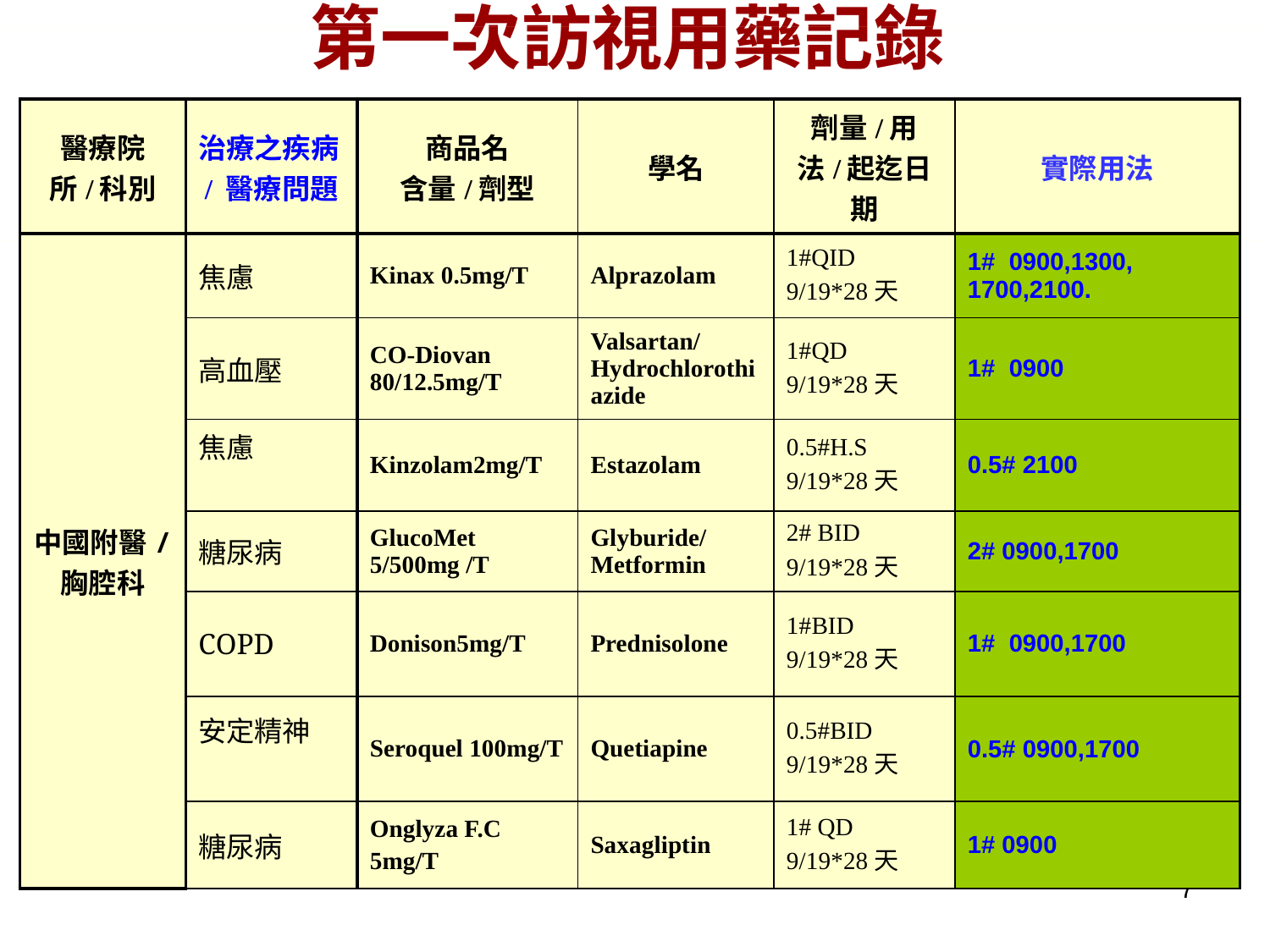

第一次訪視用藥記錄

| 醫療院所/科別 | 治療之疾病/ 醫療問題 | 商品名 含量/劑型 | 學名 | 劑量/用法/起迄日期 | 實際用法 |
| --- | --- | --- | --- | --- | --- |
| 中國附醫/ 胸腔科 | 焦慮 | Kinax 0.5mg/T | Alprazolam | 1#QID 9/19\*28天 | 1# 0900,1300, 1700,2100. |
|  | 高血壓 | CO-Diovan 80/12.5mg/T | Valsartan/Hydrochlorothiazide | 1#QD 9/19\*28天 | 1# 0900 |
|  | 焦慮 | Kinzolam2mg/T | Estazolam | 0.5#H.S 9/19\*28天 | 0.5# 2100 |
|  | 糖尿病 | GlucoMet 5/500mg /T | Glyburide/ Metformin | 2# BID 9/19\*28天 | 2# 0900,1700 |
|  | COPD | Donison5mg/T | Prednisolone | 1#BID 9/19\*28天 | 1# 0900,1700 |
|  | 安定精神 | Seroquel 100mg/T | Quetiapine | 0.5#BID 9/19\*28天 | 0.5# 0900,1700 |
|  | 糖尿病 | Onglyza F.C 5mg/T | Saxagliptin | 1# QD 9/19\*28天 | 1# 0900 |

7